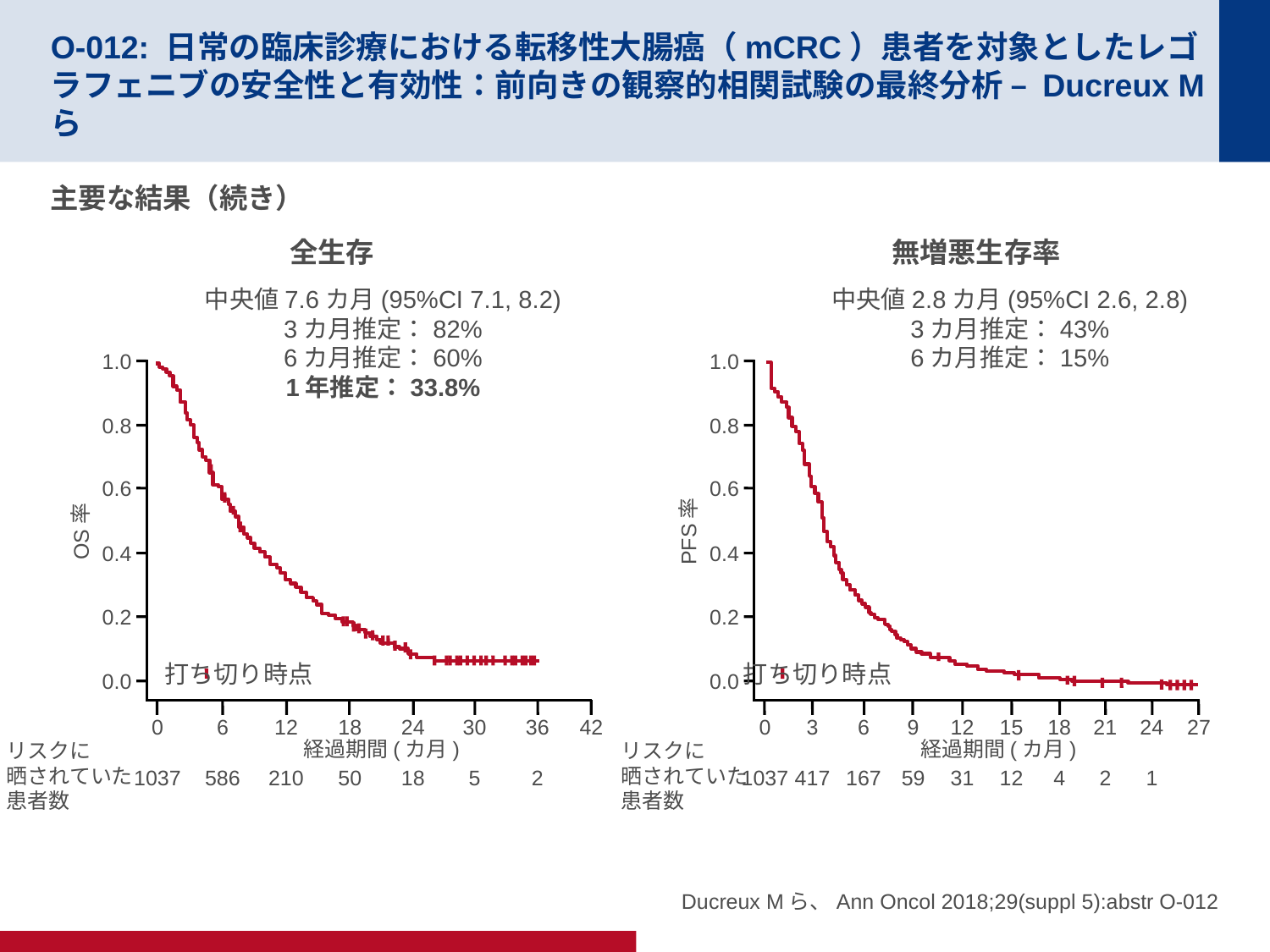

# O-012: 日常の臨床診療における転移性大腸癌（mCRC）患者を対象としたレゴラフェニブの安全性と有効性：前向きの観察的相関試験の最終分析 – Ducreux Mら
主要な結果（続き）
全生存
中央値7.6カ月(95%CI 7.1, 8.2)
3カ月推定：82%
6カ月推定：60%
1年推定：33.8%
1.0

0.8

0.6

OS率
0.4

0.2

0.0

24

18

30

5

36

2

0

1037
6

586
12

210

18

50
42
経過期間(カ月)

無増悪生存率
中央値2.8カ月(95%CI 2.6, 2.8)
3カ月推定：43%
6カ月推定：15%
1.0

0.8

0.6

PFS率
0.4

0.2

打ち切り時点
打ち切り時点
0.0

12

31

15

12

18

4

21

2

24

1

0

1037
3

417
6

167
9

59

27
経過期間(カ月)
リスクに
晒されていた
患者数
リスクに
晒されていた
患者数
Ducreux Mら、Ann Oncol 2018;29(suppl 5):abstr O-012